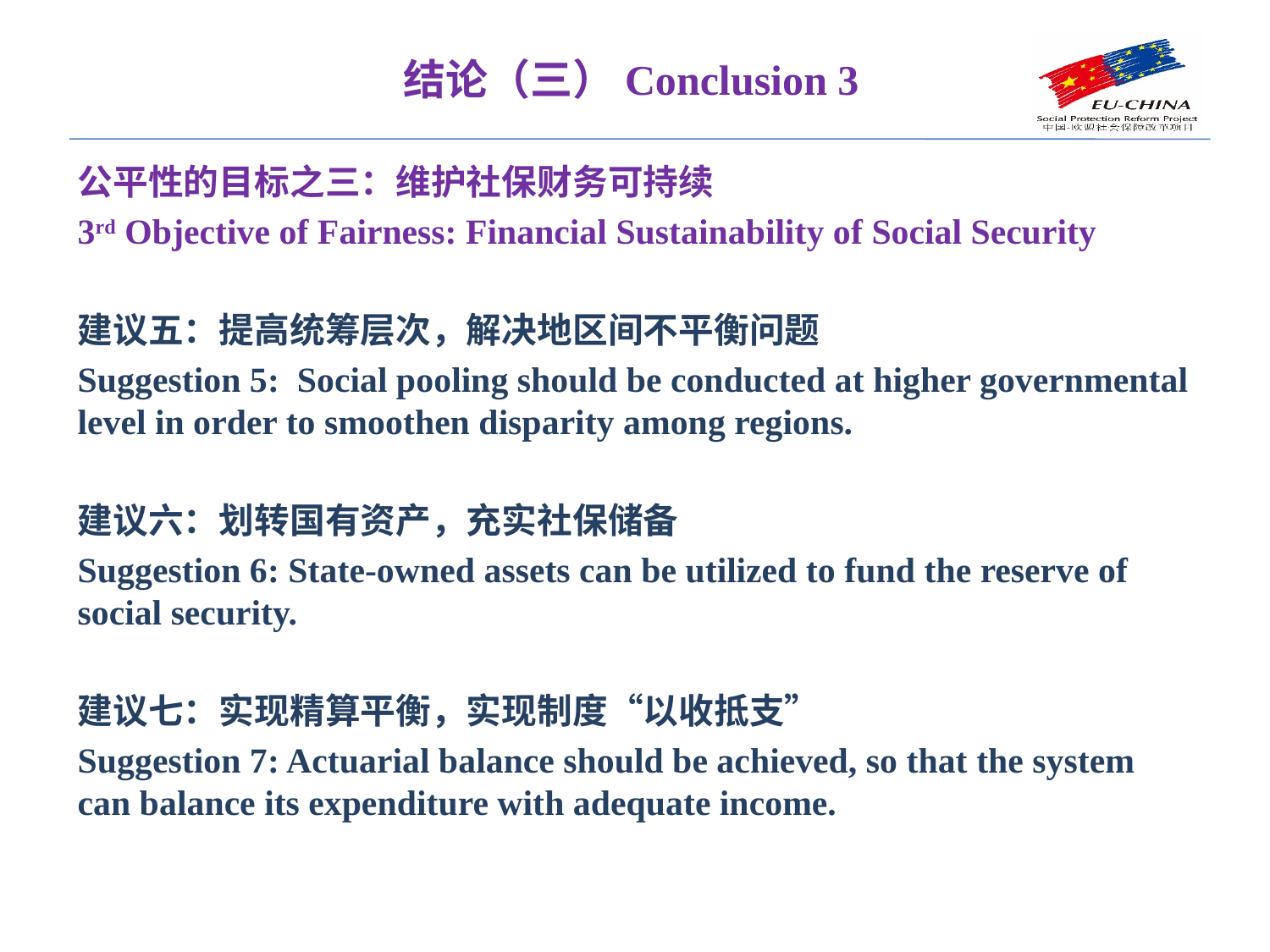

结论（三）Conclusion 3

公平性的目标之三：维护社保财务可持续
3rd Objective of Fairness: Financial Sustainability of Social Security

建议五：提高统筹层次，解决地区间不平衡问题
Suggestion 5:  Social pooling should be conducted at higher governmental level in order to smoothen disparity among regions.

建议六：划转国有资产，充实社保储备
Suggestion 6: State-owned assets can be utilized to fund the reserve of social security.

建议七：实现精算平衡，实现制度“以收抵支”
Suggestion 7: Actuarial balance should be achieved, so that the system can balance its expenditure with adequate income.